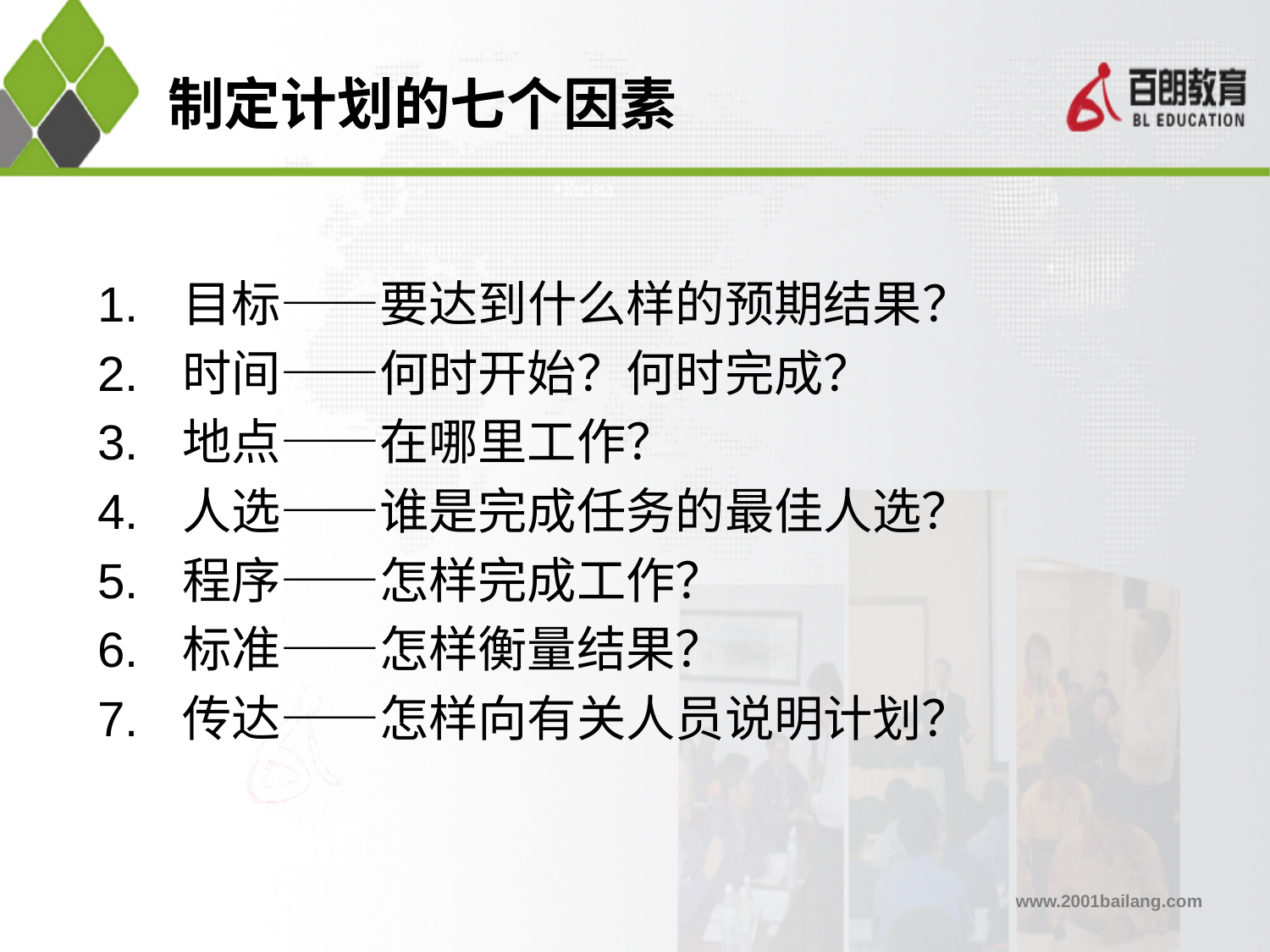

# 制定计划的七个因素
目标——要达到什么样的预期结果？
时间——何时开始？何时完成？
地点——在哪里工作？
人选——谁是完成任务的最佳人选？
程序——怎样完成工作？
标准——怎样衡量结果？
传达——怎样向有关人员说明计划？